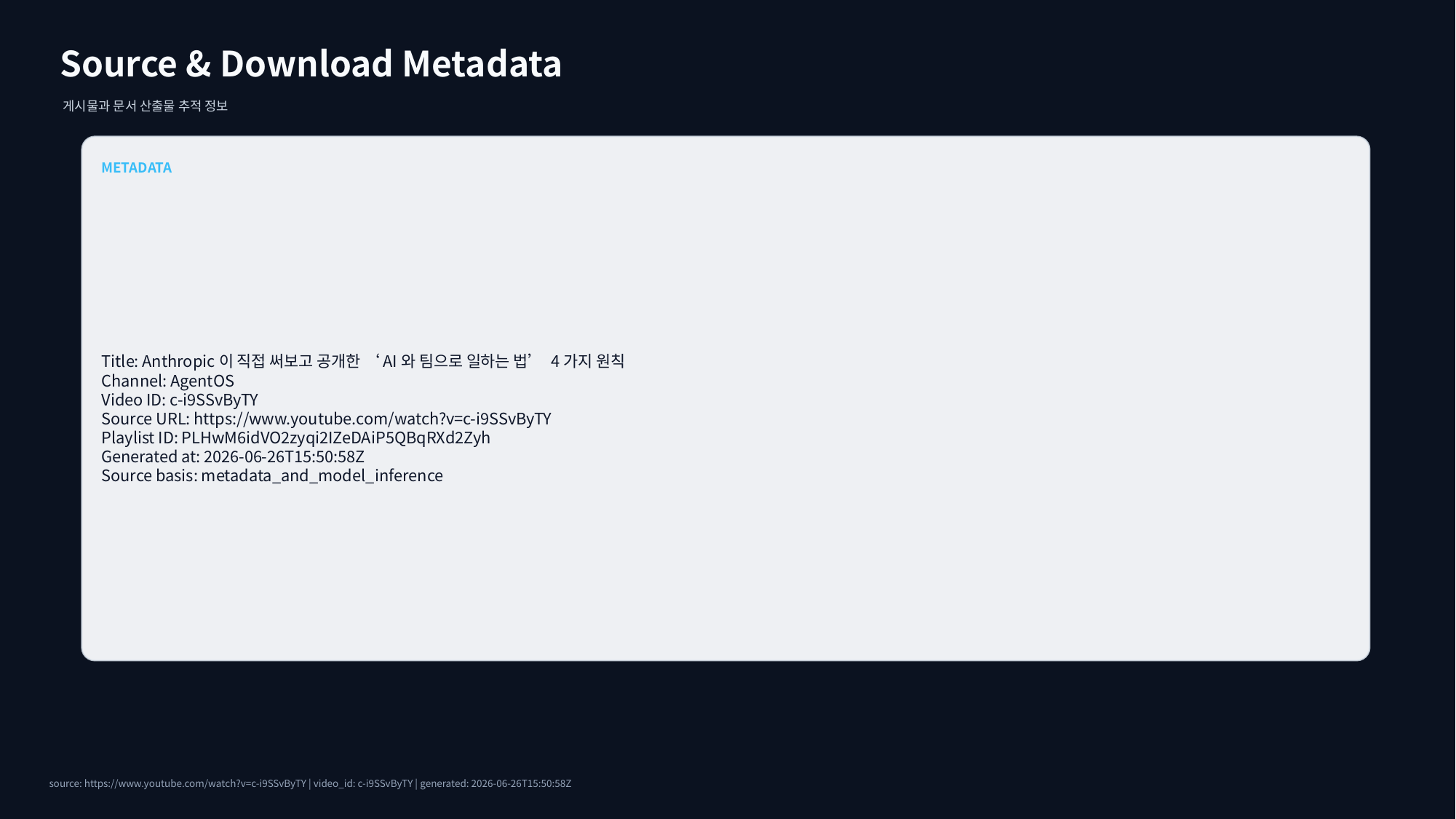

Source & Download Metadata
게시물과 문서 산출물 추적 정보

METADATA
Title: Anthropic이 직접 써보고 공개한 ‘AI와 팀으로 일하는 법’ 4가지 원칙
Channel: AgentOS
Video ID: c-i9SSvByTY
Source URL: https://www.youtube.com/watch?v=c-i9SSvByTY
Playlist ID: PLHwM6idVO2zyqi2IZeDAiP5QBqRXd2Zyh
Generated at: 2026-06-26T15:50:58Z
Source basis: metadata_and_model_inference
source: https://www.youtube.com/watch?v=c-i9SSvByTY | video_id: c-i9SSvByTY | generated: 2026-06-26T15:50:58Z